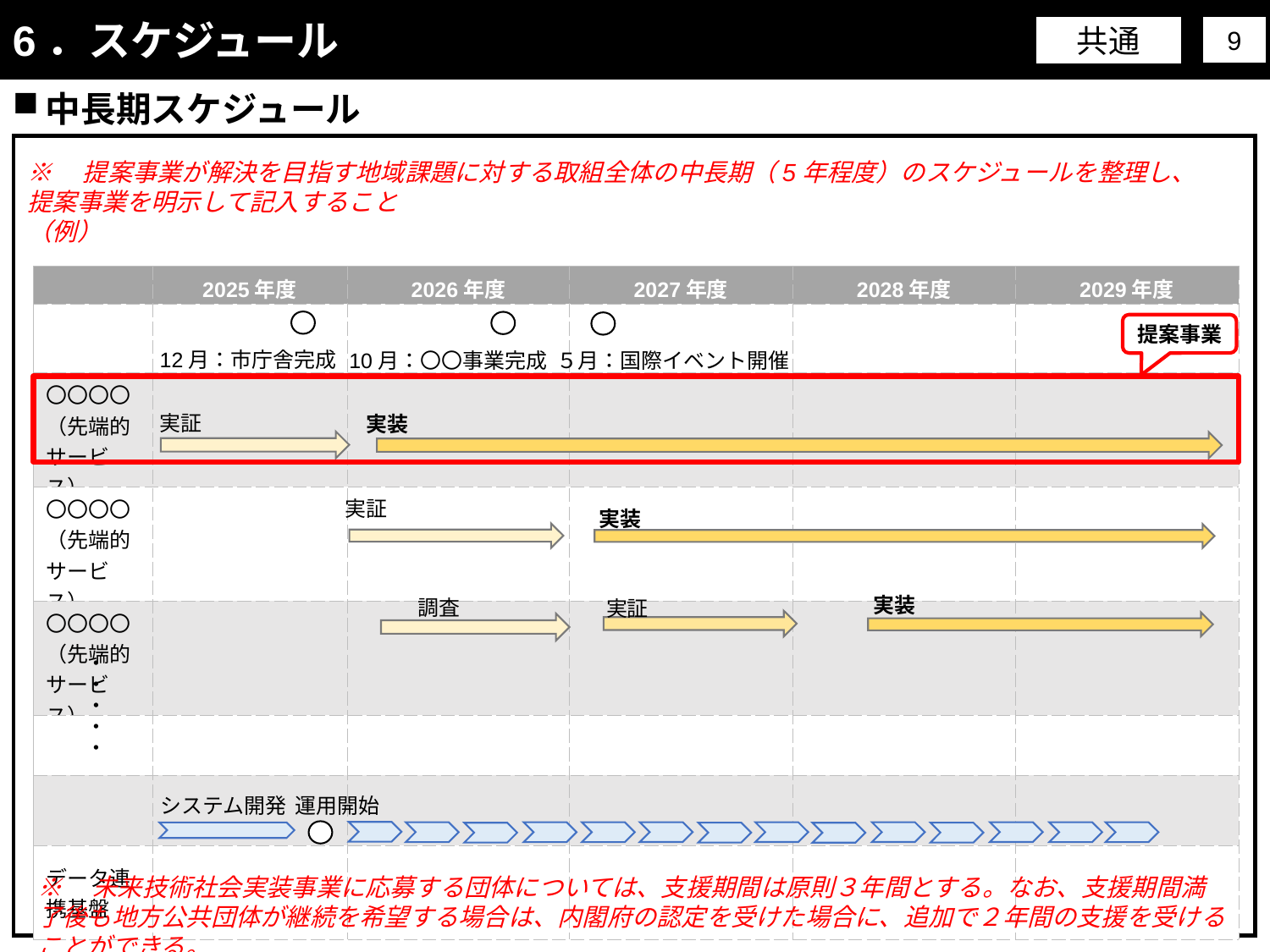

6．スケジュール
共通
9
中長期スケジュール

※　提案事業が解決を目指す地域課題に対する取組全体の中長期（5年程度）のスケジュールを整理し、提案事業を明示して記入すること
（例）
|  | 2025年度 | 2026年度 | 2027年度 | 2028年度 | 2029年度 |
| --- | --- | --- | --- | --- | --- |
|  |  |  |  |  |  |
| 〇〇〇〇 （先端的サービス） |  |  |  |  |  |
| 〇〇〇〇 （先端的サービス） |  |  |  |  |  |
| 〇〇〇〇 （先端的サービス） |  |  |  |  |  |
|  |  |  |  |  |  |
|  |  |  |  |  |  |
| データ連携基盤 |  |  |  |  |  |

提案事業
12月：市庁舎完成
10月：〇〇事業完成
５月：国際イベント開催

実証
実装

実証
実装

実装
調査
実証

・
・
・
・
・
システム開発
運用開始

※　未来技術社会実装事業に応募する団体については、支援期間は原則３年間とする。なお、支援期間満了後も地方公共団体が継続を希望する場合は、内閣府の認定を受けた場合に、追加で２年間の支援を受けることができる。